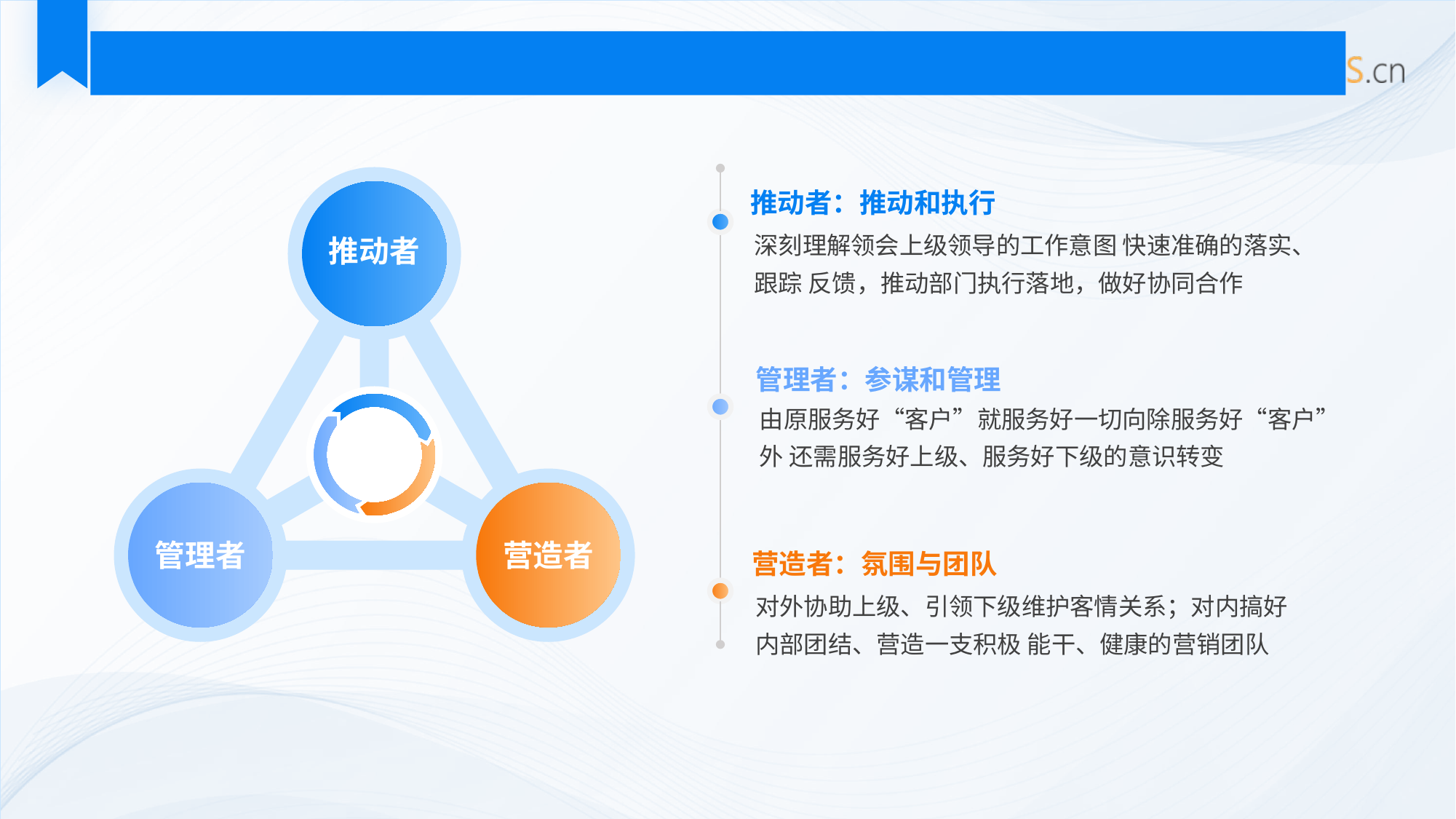

# 对竞聘岗位的认知-三种角色

推动者：推动和执行

深刻理解领会上级领导的工作意图 快速准确的落实、跟踪 反馈，推动部门执行落地，做好协同合作
推动者
管理者：参谋和管理

由原服务好“客户”就服务好一切向除服务好“客户”外 还需服务好上级、服务好下级的意识转变

管理者
营造者
营造者：氛围与团队
对外协助上级、引领下级维护客情关系；对内搞好内部团结、营造一支积极 能干、健康的营销团队